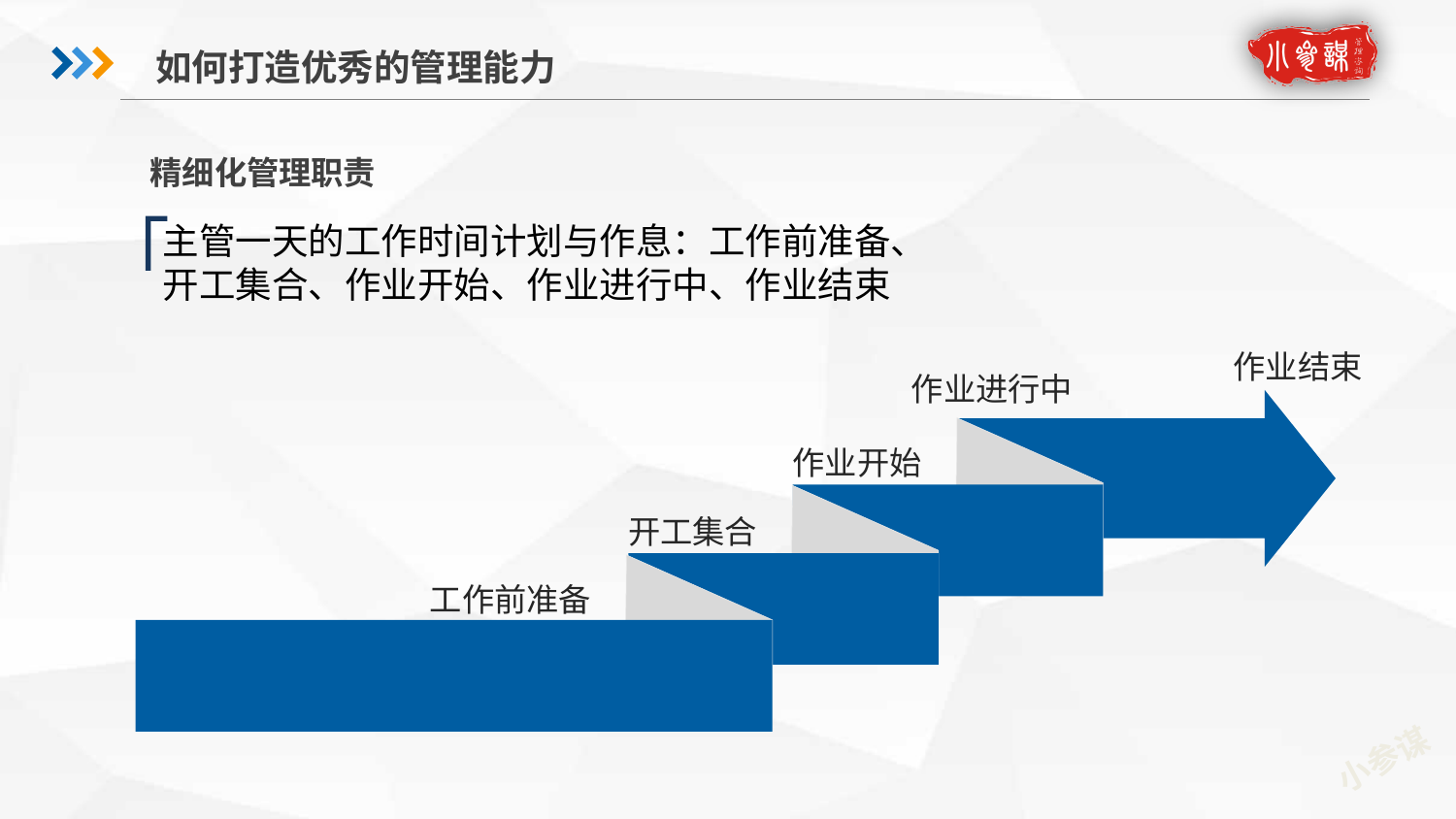

如何打造优秀的管理能力
精细化管理职责
主管一天的工作时间计划与作息：工作前准备、开工集合、作业开始、作业进行中、作业结束

作业结束
作业进行中

作业开始

开工集合

工作前准备